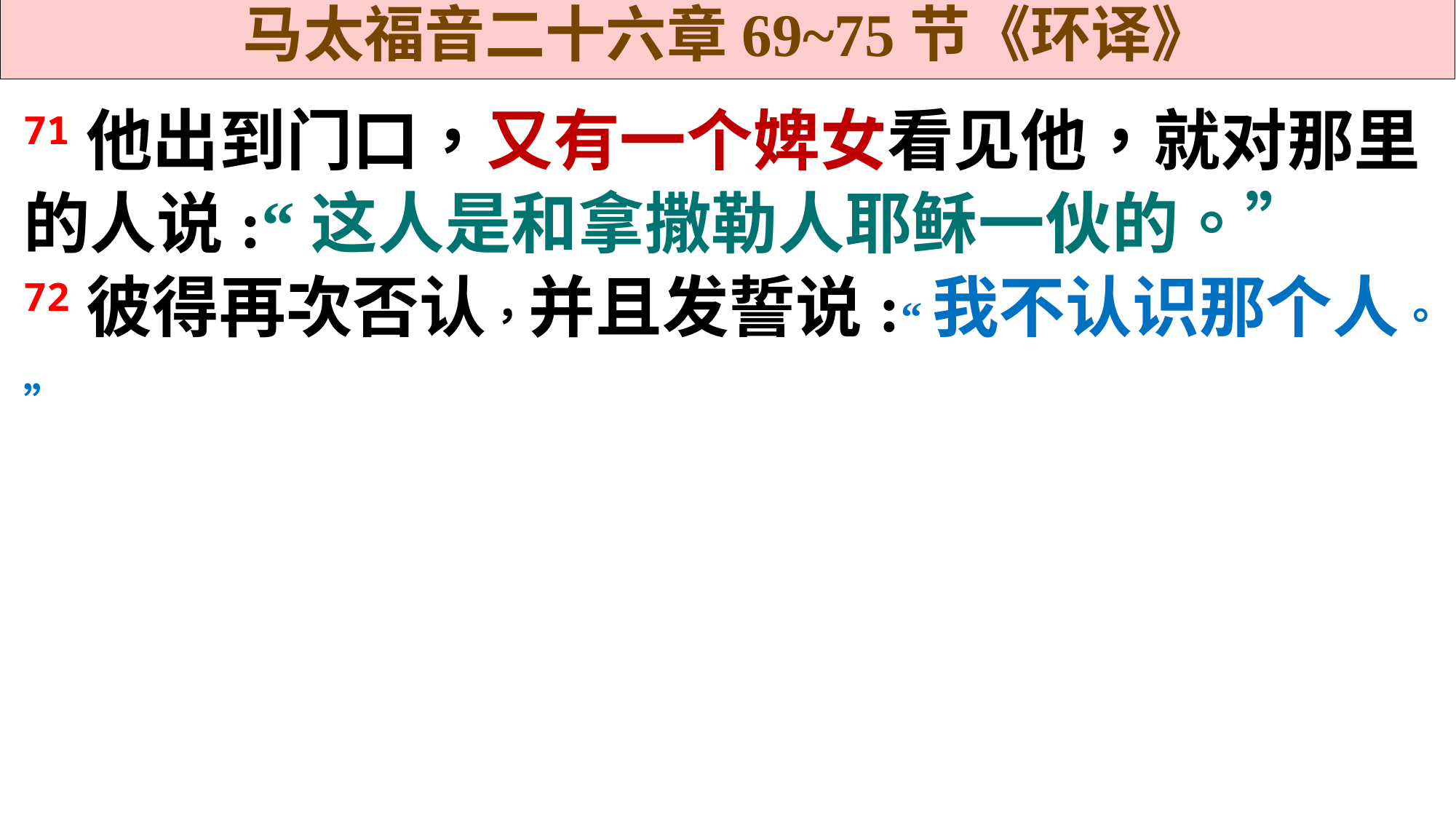

马太福音二十六章69~75节《环译》
71他出到门口，又有一个婢女看见他，就对那里的人说:“这人是和拿撒勒人耶稣一伙的。”
72彼得再次否认，并且发誓说:“我不认识那个人。”